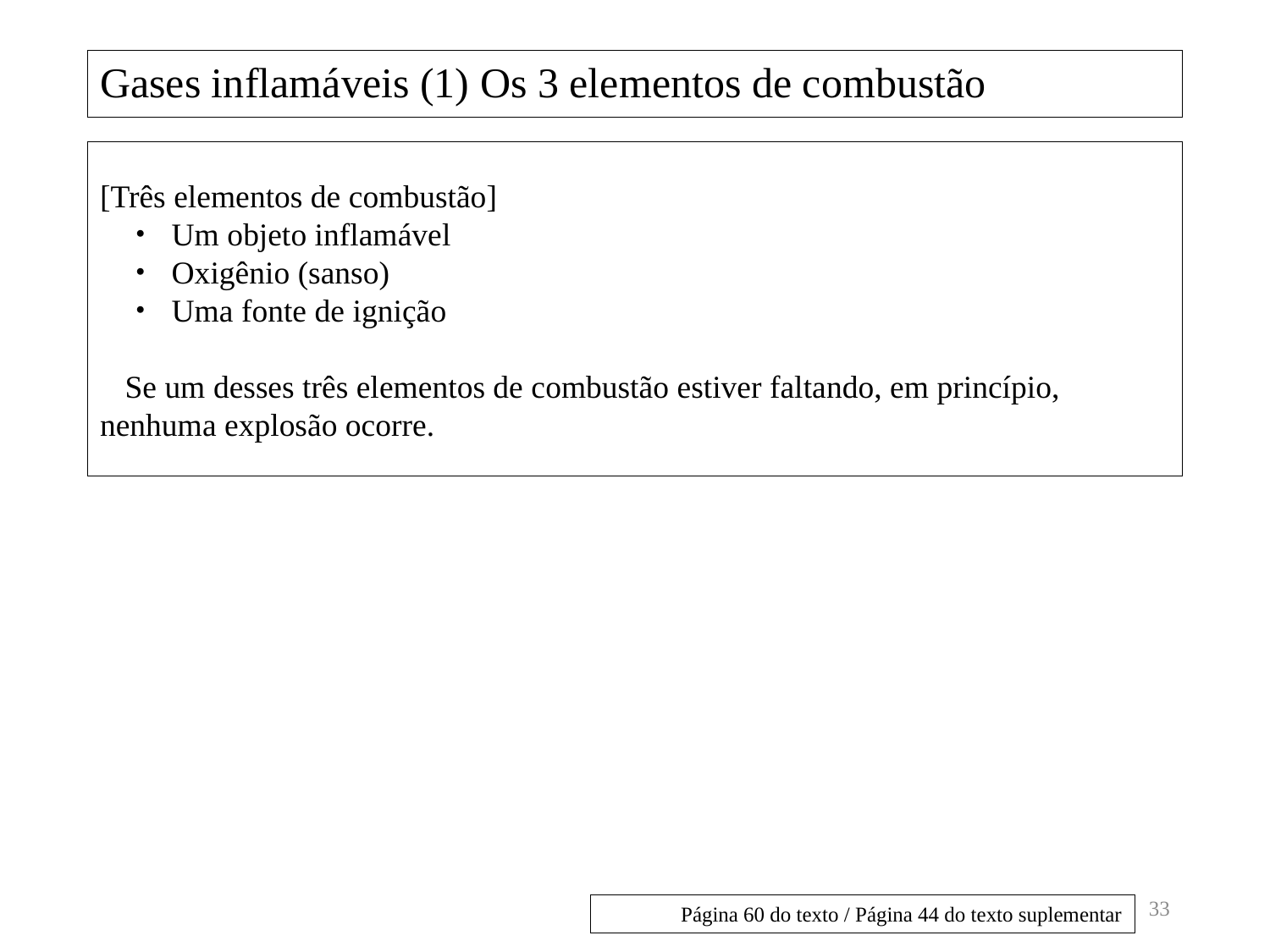

# Gases inflamáveis (1) Os 3 elementos de combustão
[Três elementos de combustão]
・ Um objeto inflamável
・ Oxigênio (sanso)
・ Uma fonte de ignição

Se um desses três elementos de combustão estiver faltando, em princípio, nenhuma explosão ocorre.
33
Página 60 do texto / Página 44 do texto suplementar